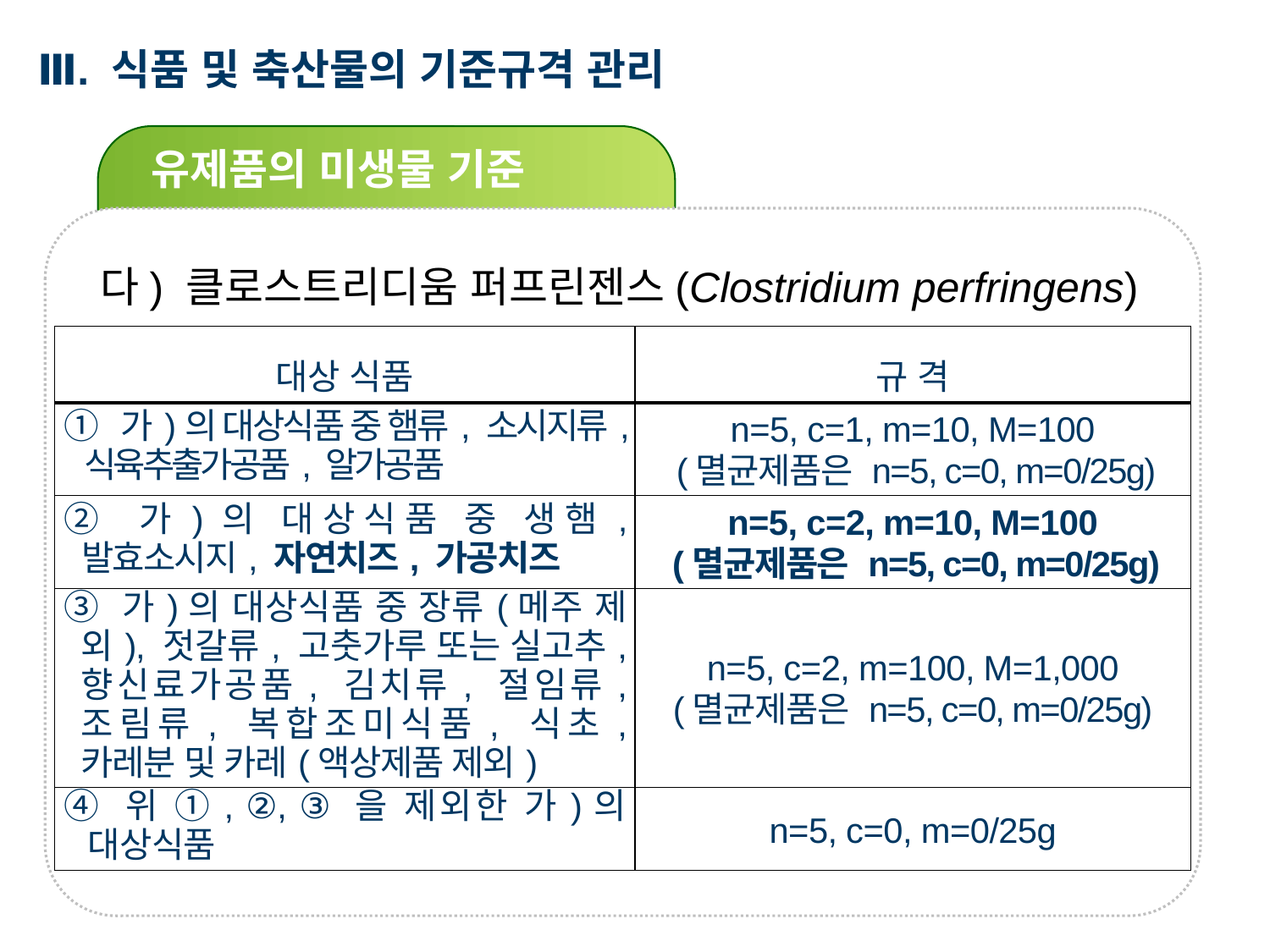

Ⅲ. 식품 및 축산물의 기준규격 관리

유제품의 미생물 기준
 다) 클로스트리디움 퍼프린젠스(Clostridium perfringens)

| 대상 식품 | 규 격 |
| --- | --- |
| ① 가)의 대상식품 중 햄류, 소시지류, 식육추출가공품, 알가공품 | n=5, c=1, m=10, M=100 (멸균제품은 n=5, c=0, m=0/25g) |
| ② 가)의 대상식품 중 생햄, 발효소시지, 자연치즈, 가공치즈 | n=5, c=2, m=10, M=100 (멸균제품은 n=5, c=0, m=0/25g) |
| ③ 가)의 대상식품 중 장류(메주 제외), 젓갈류, 고춧가루 또는 실고추, 향신료가공품, 김치류, 절임류, 조림류, 복합조미식품, 식초, 카레분 및 카레(액상제품 제외) | n=5, c=2, m=100, M=1,000 (멸균제품은 n=5, c=0, m=0/25g) |
| ④ 위 ①, ②, ③ 을 제외한 가)의 대상식품 | n=5, c=0, m=0/25g |